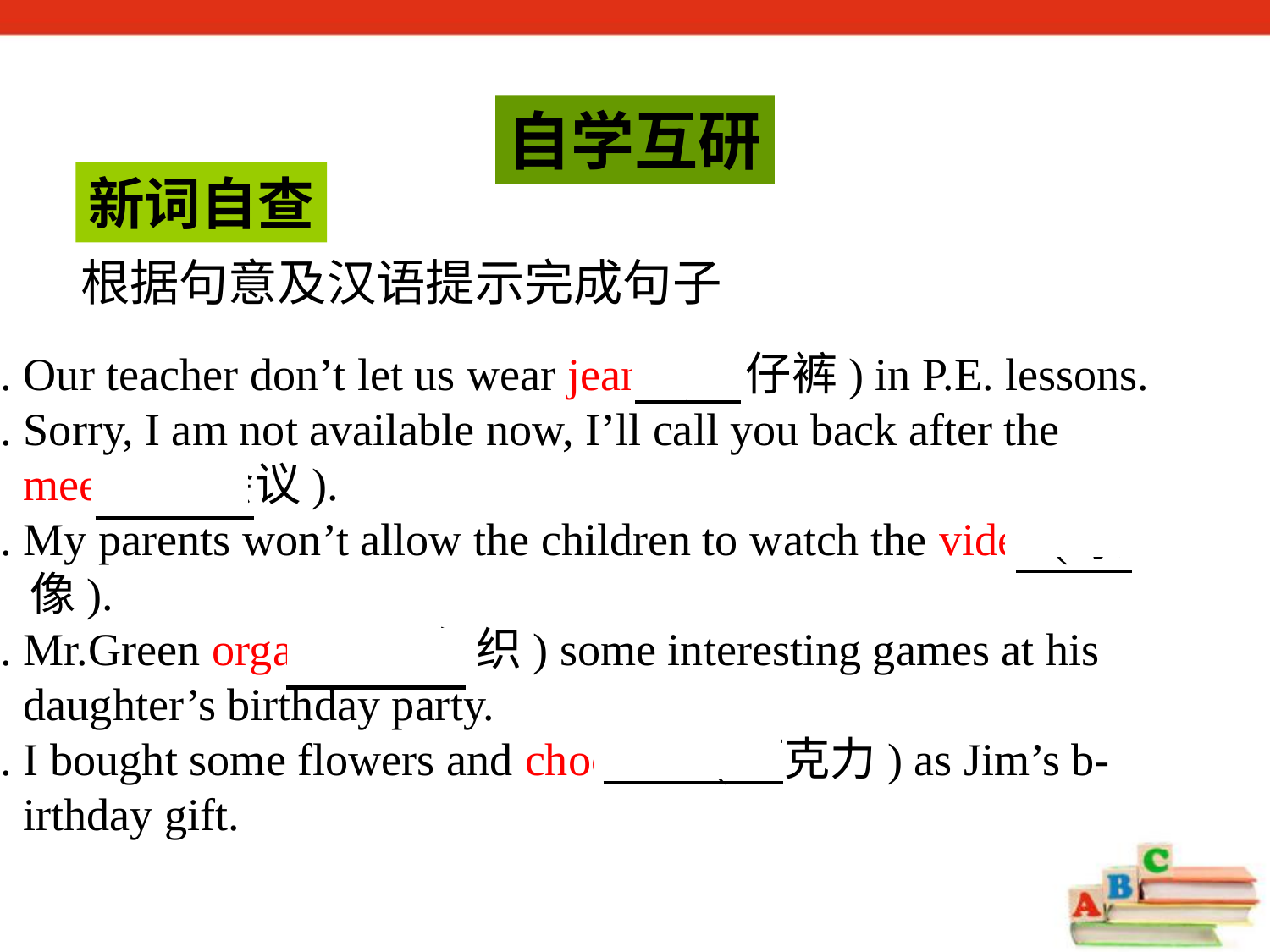

自学互研
新词自查
根据句意及汉语提示完成句子

1. Our teacher don’t let us wear jeans (牛仔裤) in P.E. lessons.
2. Sorry, I am not available now, I’ll call you back after the
    meeting (会议).
3. My parents won’t allow the children to watch the video (录
    像).
4. Mr.Green organized (组织) some interesting games at his
    daughter’s birthday party.
5. I bought some flowers and chocolate (巧克力) as Jim’s b-
    irthday gift.